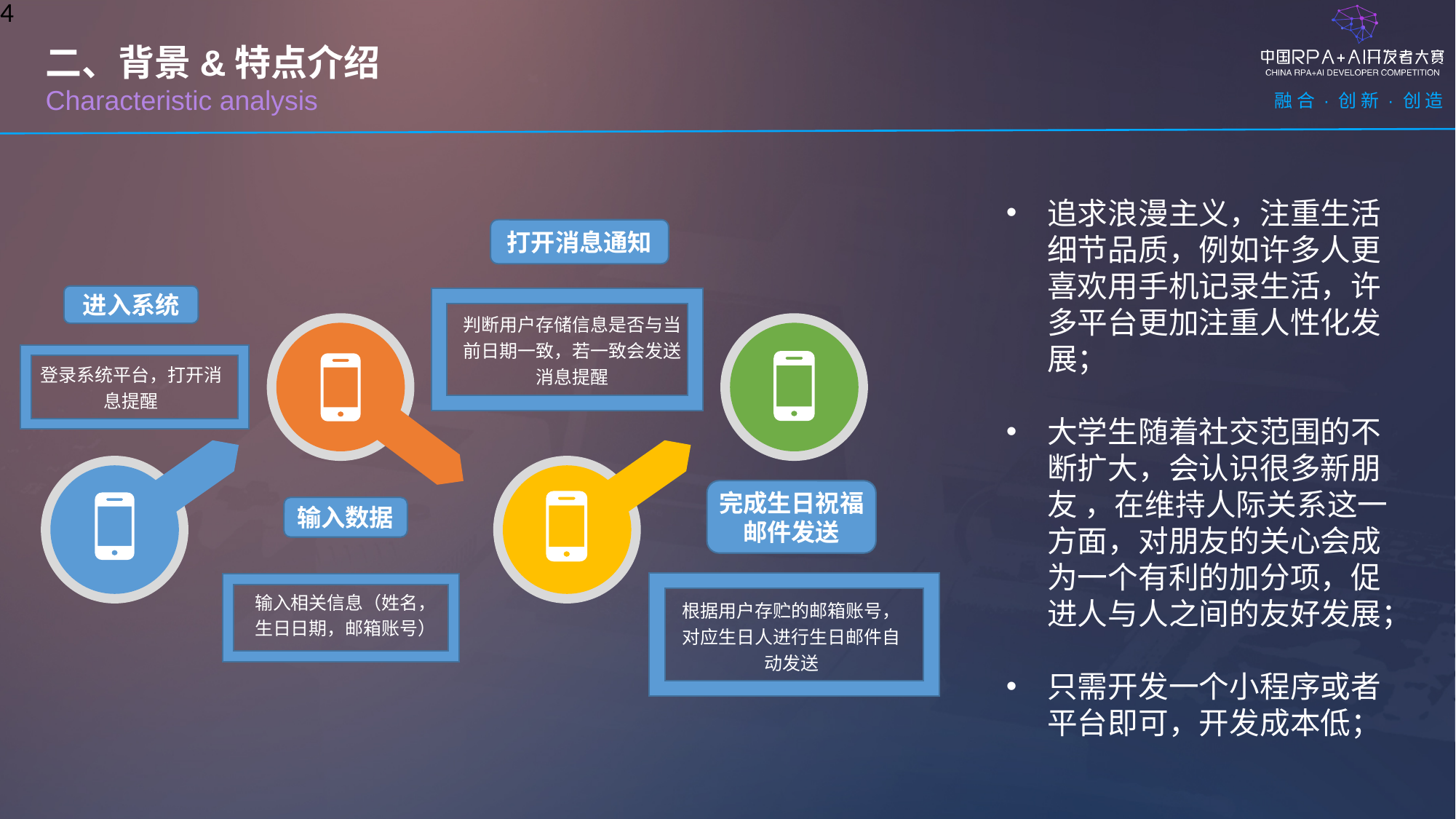

4
二、背景&特点介绍
Characteristic analysis
追求浪漫主义，注重生活细节品质，例如许多人更喜欢用手机记录生活，许多平台更加注重人性化发展；

大学生随着社交范围的不断扩大，会认识很多新朋友 ，在维持人际关系这一方面，对朋友的关心会成为一个有利的加分项，促进人与人之间的友好发展；

只需开发一个小程序或者平台即可，开发成本低；

打开消息通知
判断用户存储信息是否与当前日期一致，若一致会发送消息提醒
进入系统
登录系统平台，打开消息提醒

完成生日祝福
邮件发送
输入数据
输入相关信息（姓名，生日日期，邮箱账号）
根据用户存贮的邮箱账号，对应生日人进行生日邮件自动发送